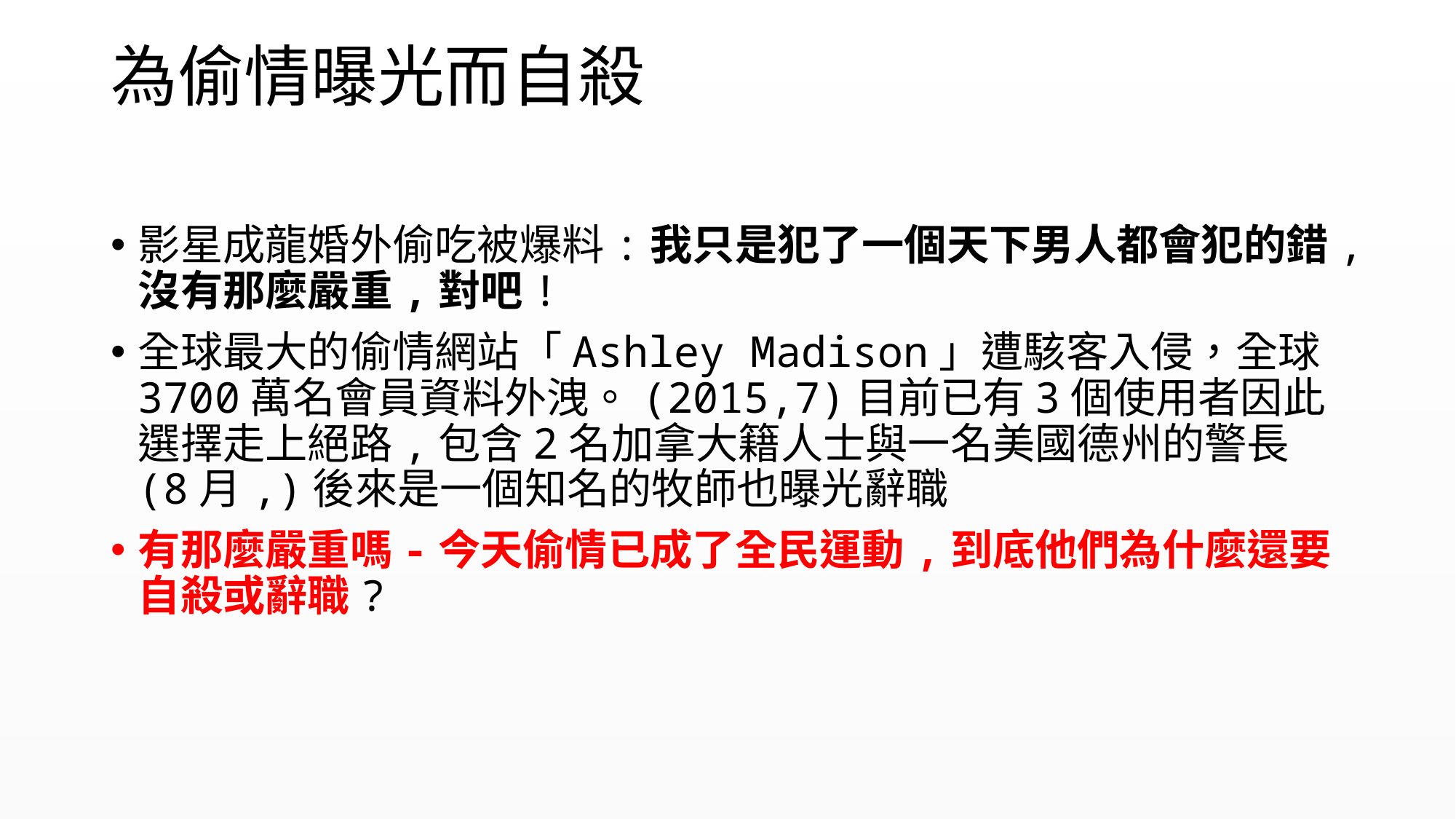

# 為偷情曝光而自殺
影星成龍婚外偷吃被爆料:我只是犯了一個天下男人都會犯的錯,沒有那麼嚴重,對吧!
全球最大的偷情網站「Ashley Madison」遭駭客入侵，全球3700萬名會員資料外洩。(2015,7)目前已有3個使用者因此選擇走上絕路,包含2名加拿大籍人士與一名美國德州的警長(8月,)後來是一個知名的牧師也曝光辭職
有那麼嚴重嗎-今天偷情已成了全民運動,到底他們為什麼還要自殺或辭職?